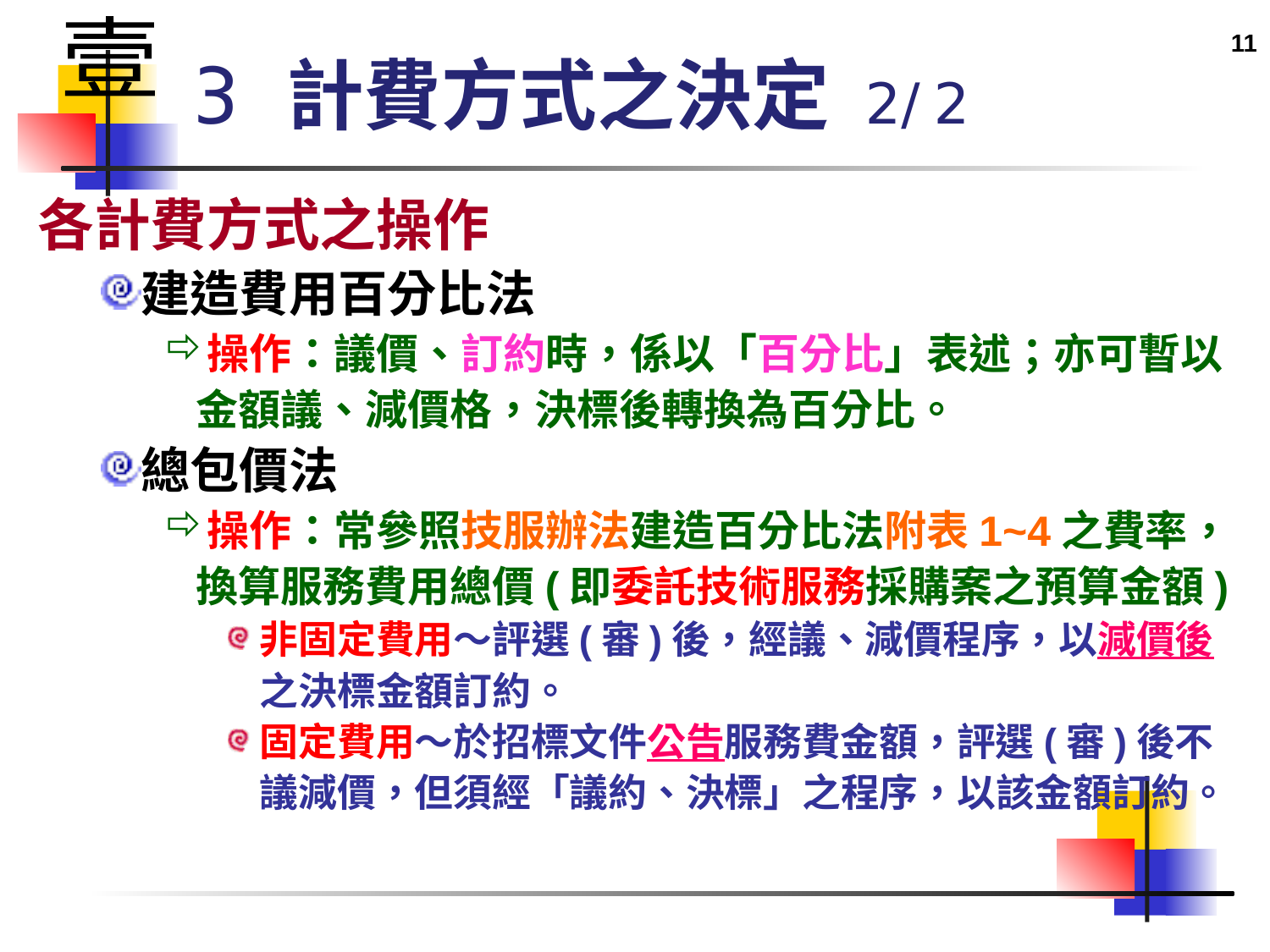

11
壹
# 3 計費方式之決定 2/2
各計費方式之操作
建造費用百分比法
操作：議價、訂約時，係以「百分比」表述；亦可暫以金額議、減價格，決標後轉換為百分比。
總包價法
操作：常參照技服辦法建造百分比法附表1~4之費率，換算服務費用總價(即委託技術服務採購案之預算金額)
非固定費用～評選(審)後，經議、減價程序，以減價後之決標金額訂約。
固定費用～於招標文件公告服務費金額，評選(審)後不議減價，但須經「議約、決標」之程序，以該金額訂約。